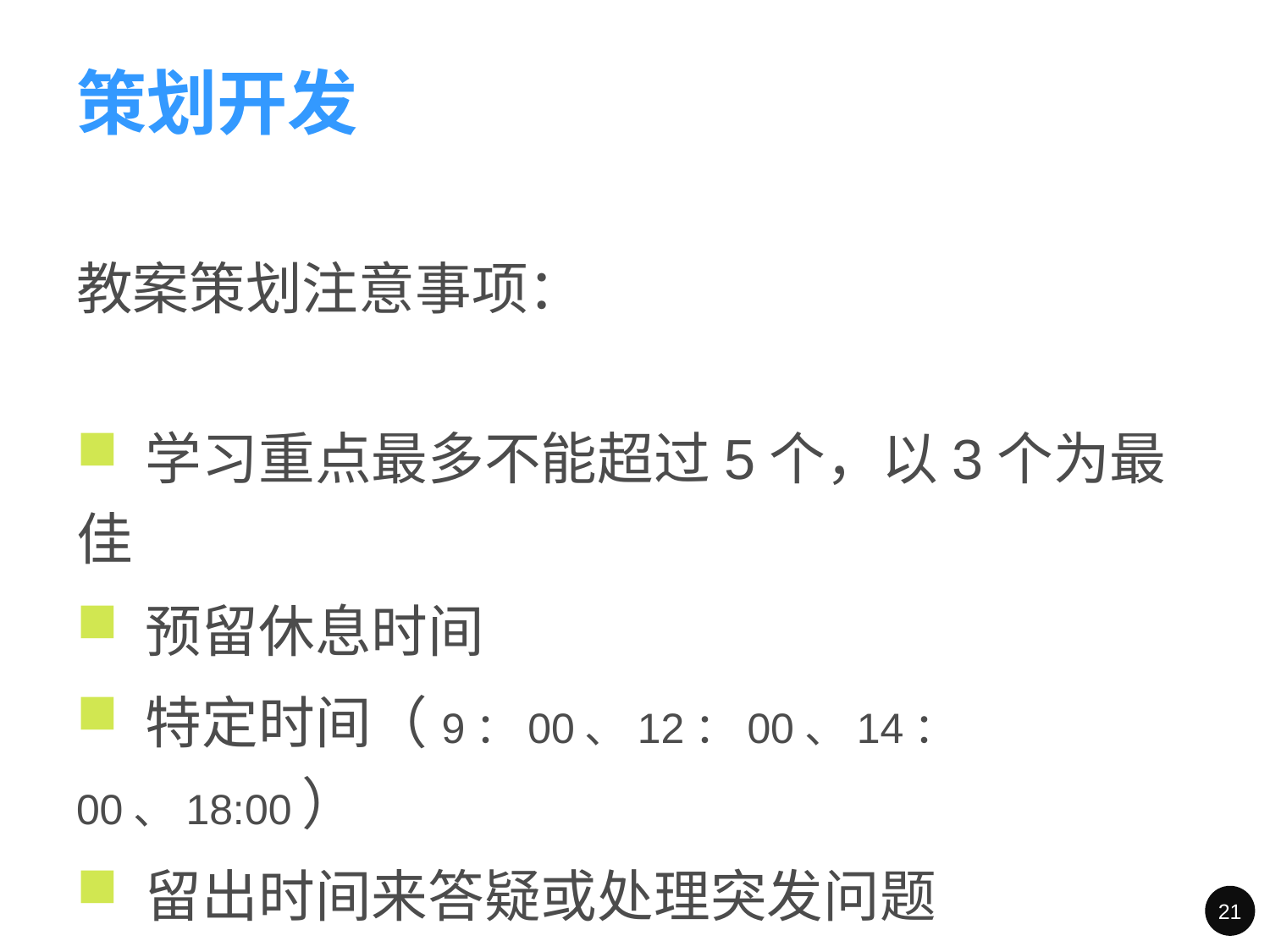

# 策划开发
教案策划注意事项：

 学习重点最多不能超过5个，以3个为最佳
 预留休息时间
 特定时间（9：00、12：00、14：00、18:00）
 留出时间来答疑或处理突发问题